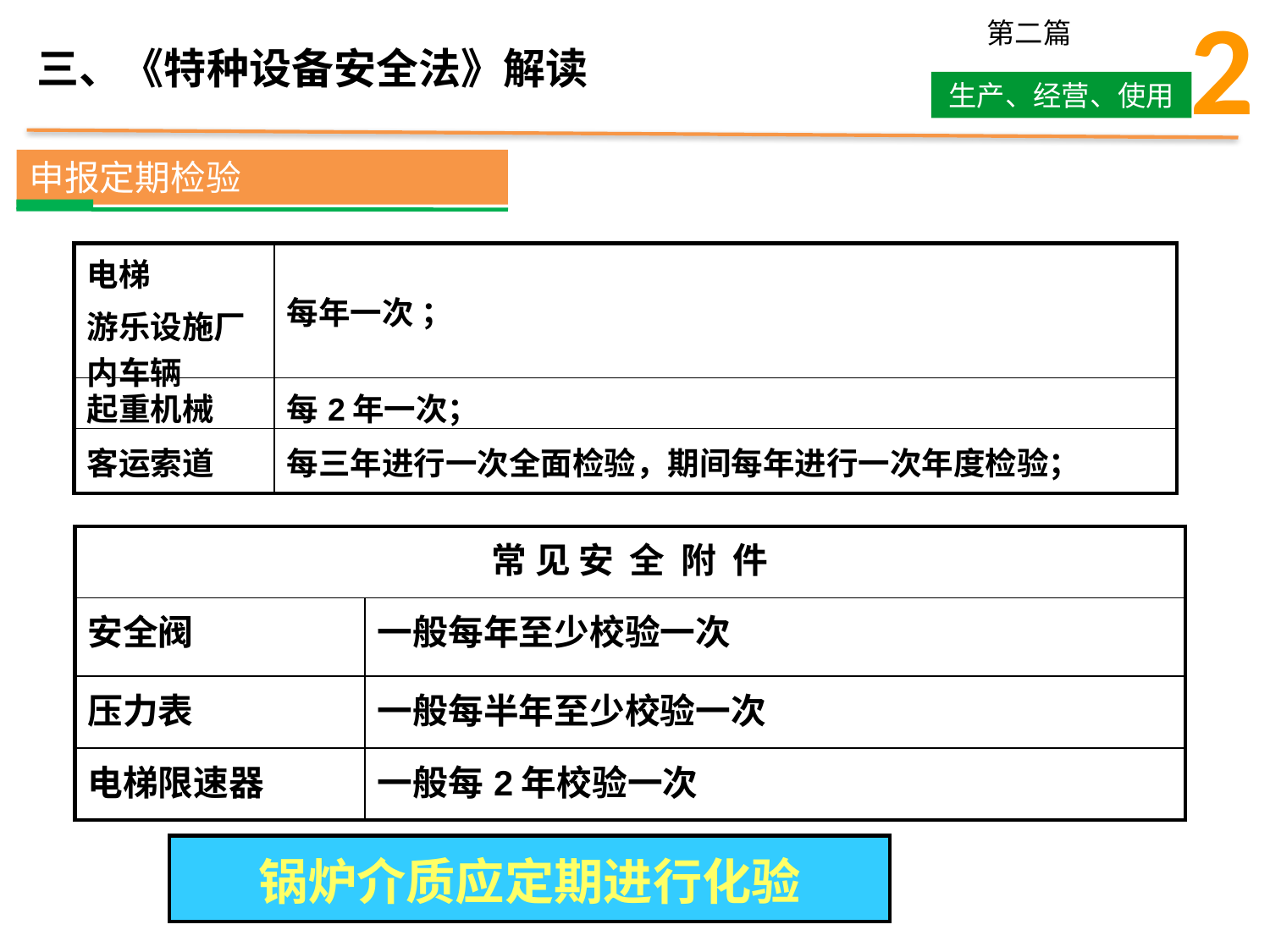

2
第二篇
生产、经营、使用
三、《特种设备安全法》解读
申报定期检验

| 电梯 游乐设施厂内车辆 | 每年一次 ； |
| --- | --- |
| 起重机械 | 每2年一次； |
| 客运索道 | 每三年进行一次全面检验，期间每年进行一次年度检验； |
| 常 见 安 全 附 件 |  |
| --- | --- |
| 安全阀 | 一般每年至少校验一次 |
| 压力表 | 一般每半年至少校验一次 |
| 电梯限速器 | 一般每2年校验一次 |
| 锅炉介质应定期进行化验 |
| --- |